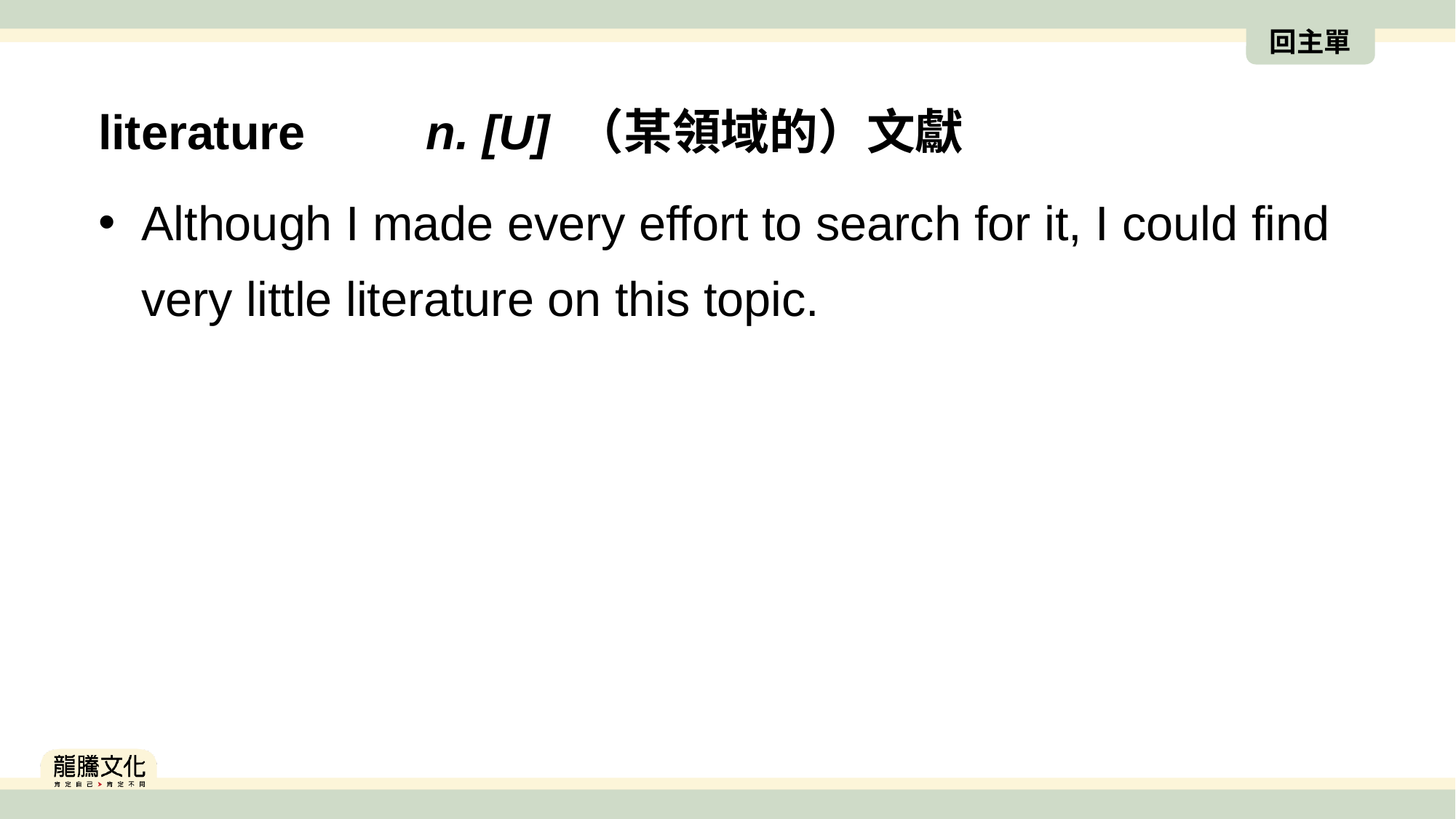

回主單
literature　　n. [U] （某領域的）文獻
Although I made every effort to search for it, I could find very little literature on this topic.